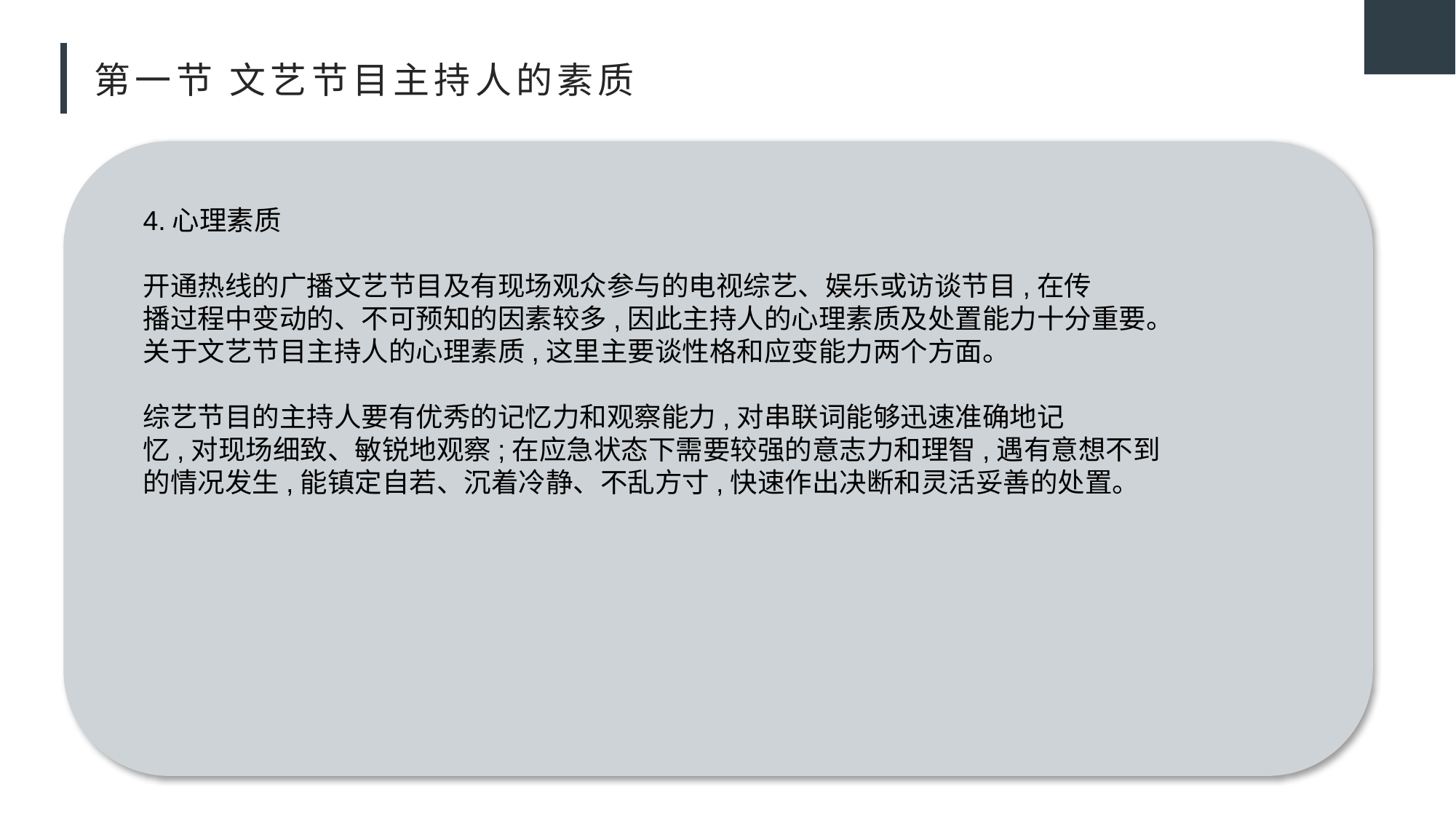

# 第一节 文艺节目主持人的素质

4.心理素质

开通热线的广播文艺节目及有现场观众参与的电视综艺、娱乐或访谈节目,在传
播过程中变动的、不可预知的因素较多,因此主持人的心理素质及处置能力十分重要。
关于文艺节目主持人的心理素质,这里主要谈性格和应变能力两个方面。

综艺节目的主持人要有优秀的记忆力和观察能力,对串联词能够迅速准确地记
忆,对现场细致、敏锐地观察;在应急状态下需要较强的意志力和理智,遇有意想不到
的情况发生,能镇定自若、沉着冷静、不乱方寸,快速作出决断和灵活妥善的处置。